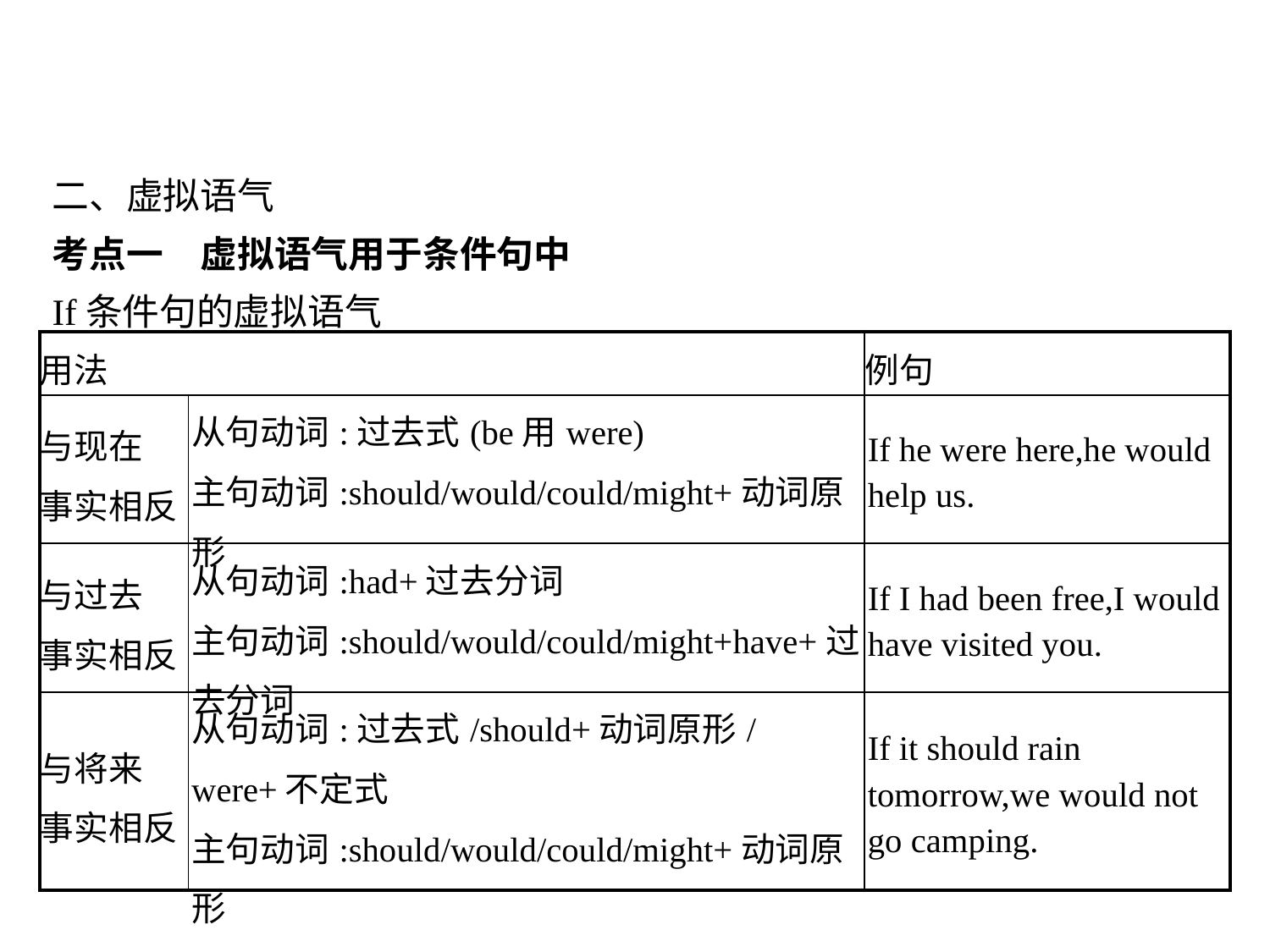

二、虚拟语气
考点一　虚拟语气用于条件句中
If条件句的虚拟语气
| 用法 |  | 例句 |
| --- | --- | --- |
| 与现在 事实相反 | 从句动词:过去式(be用were) 主句动词:should/would/could/might+动词原形 | If he were here,he would help us. |
| 与过去 事实相反 | 从句动词:had+过去分词 主句动词:should/would/could/might+have+过去分词 | If I had been free,I would have visited you. |
| 与将来 事实相反 | 从句动词:过去式/should+动词原形/were+不定式 主句动词:should/would/could/might+动词原形 | If it should rain tomorrow,we would not go camping. |